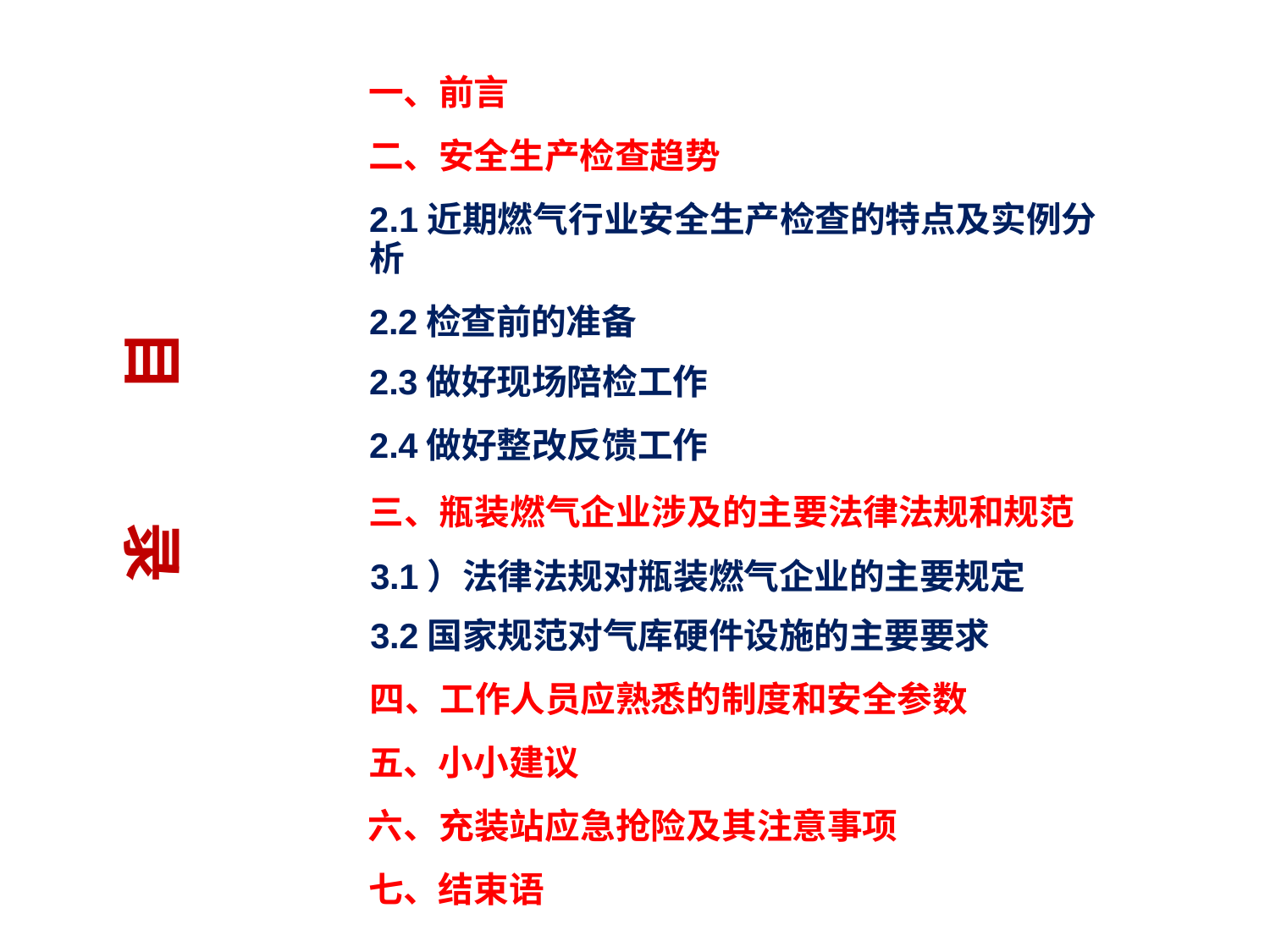

一、前言
二、安全生产检查趋势
2.1近期燃气行业安全生产检查的特点及实例分析
2.2检查前的准备
2.3做好现场陪检工作
2.4做好整改反馈工作
三、瓶装燃气企业涉及的主要法律法规和规范
3.1）法律法规对瓶装燃气企业的主要规定
3.2国家规范对气库硬件设施的主要要求
四、工作人员应熟悉的制度和安全参数
五、小小建议
六、充装站应急抢险及其注意事项
七、结束语

目         录